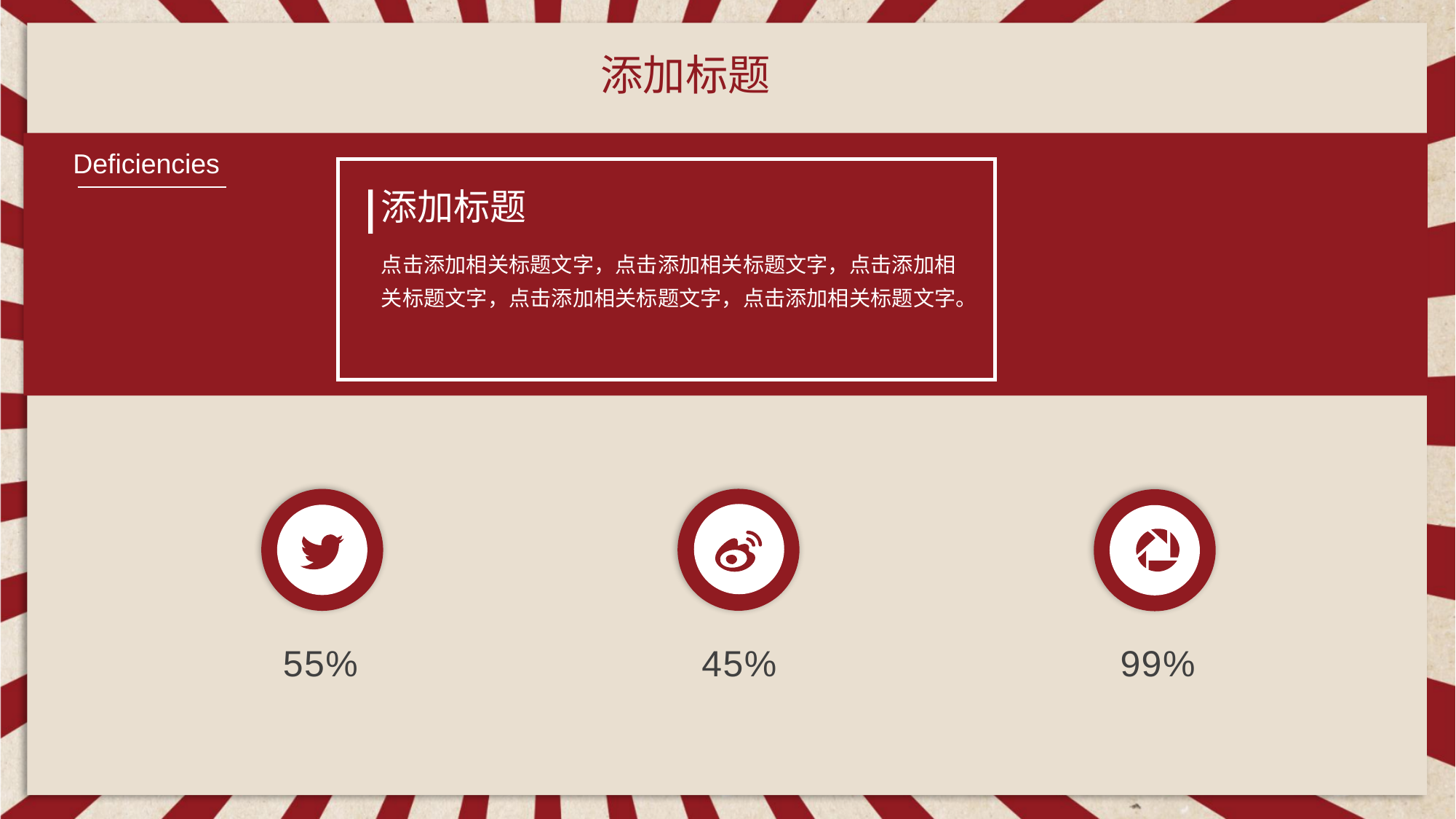

Deficiencies

添加标题
点击添加相关标题文字，点击添加相关标题文字，点击添加相关标题文字，点击添加相关标题文字，点击添加相关标题文字。

55%
45%
99%